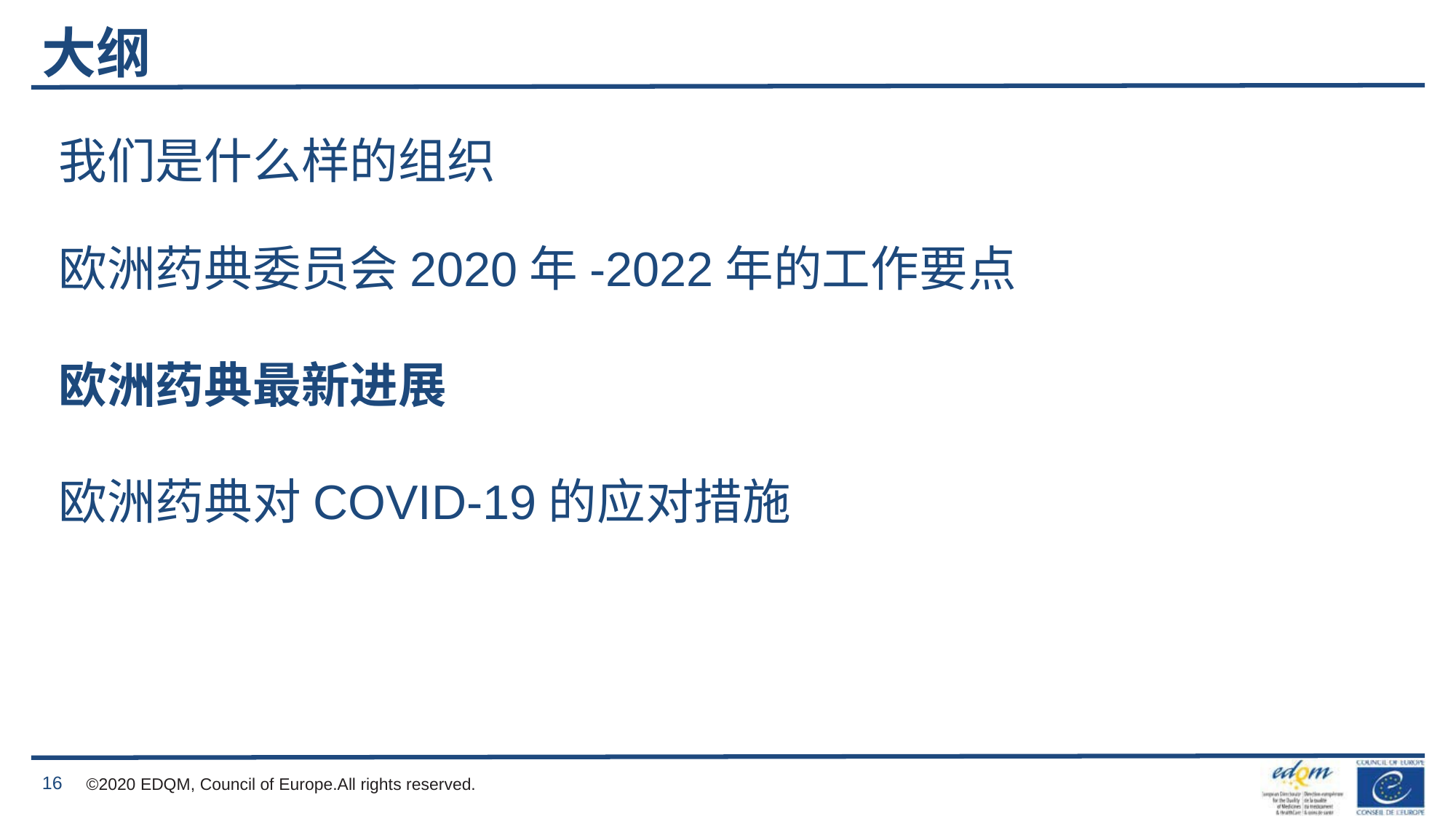

# 大纲
我们是什么样的组织

欧洲药典委员会2020年-2022年的工作要点

欧洲药典最新进展

欧洲药典对COVID-19的应对措施
16
©2020 EDQM, Council of Europe.All rights reserved.